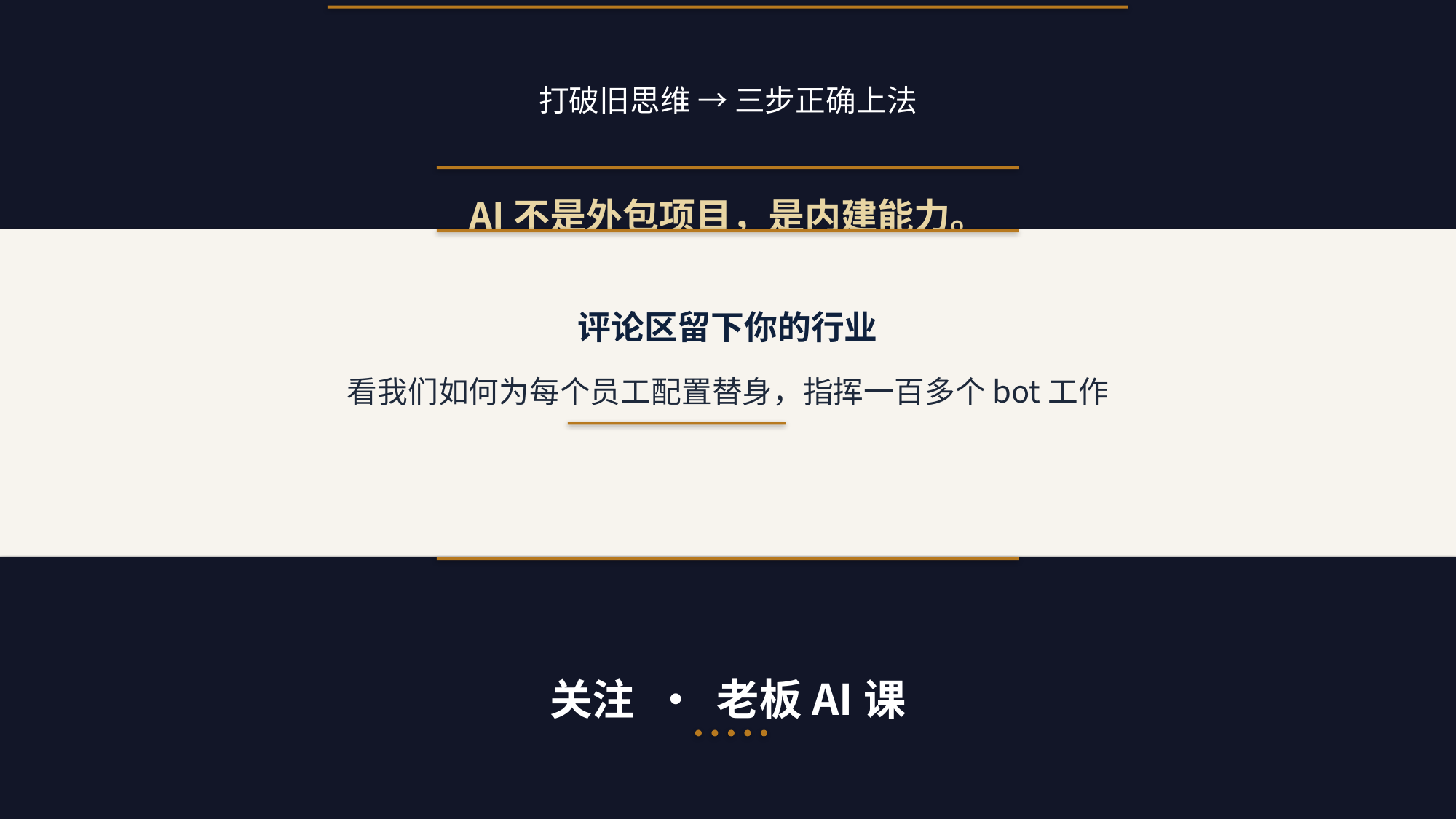

打破旧思维 → 三步正确上法

AI不是外包项目，是内建能力。

评论区留下你的行业
看我们如何为每个员工配置替身，指挥一百多个bot工作

关注 · 老板AI课